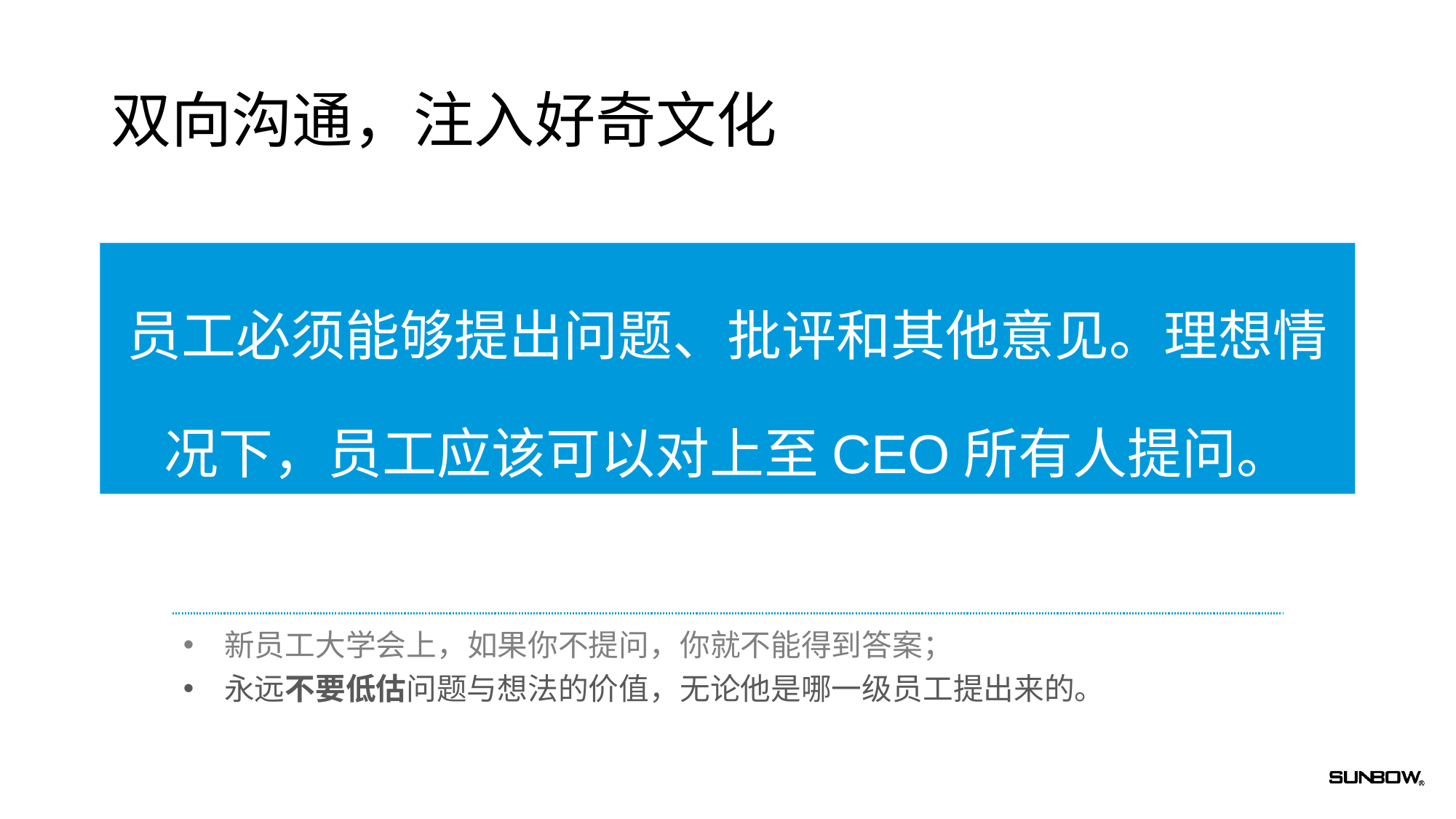

# 双向沟通，注入好奇文化
员工必须能够提出问题、批评和其他意见。理想情况下，员工应该可以对上至CEO所有人提问。
新员工大学会上，如果你不提问，你就不能得到答案；
永远不要低估问题与想法的价值，无论他是哪一级员工提出来的。
11